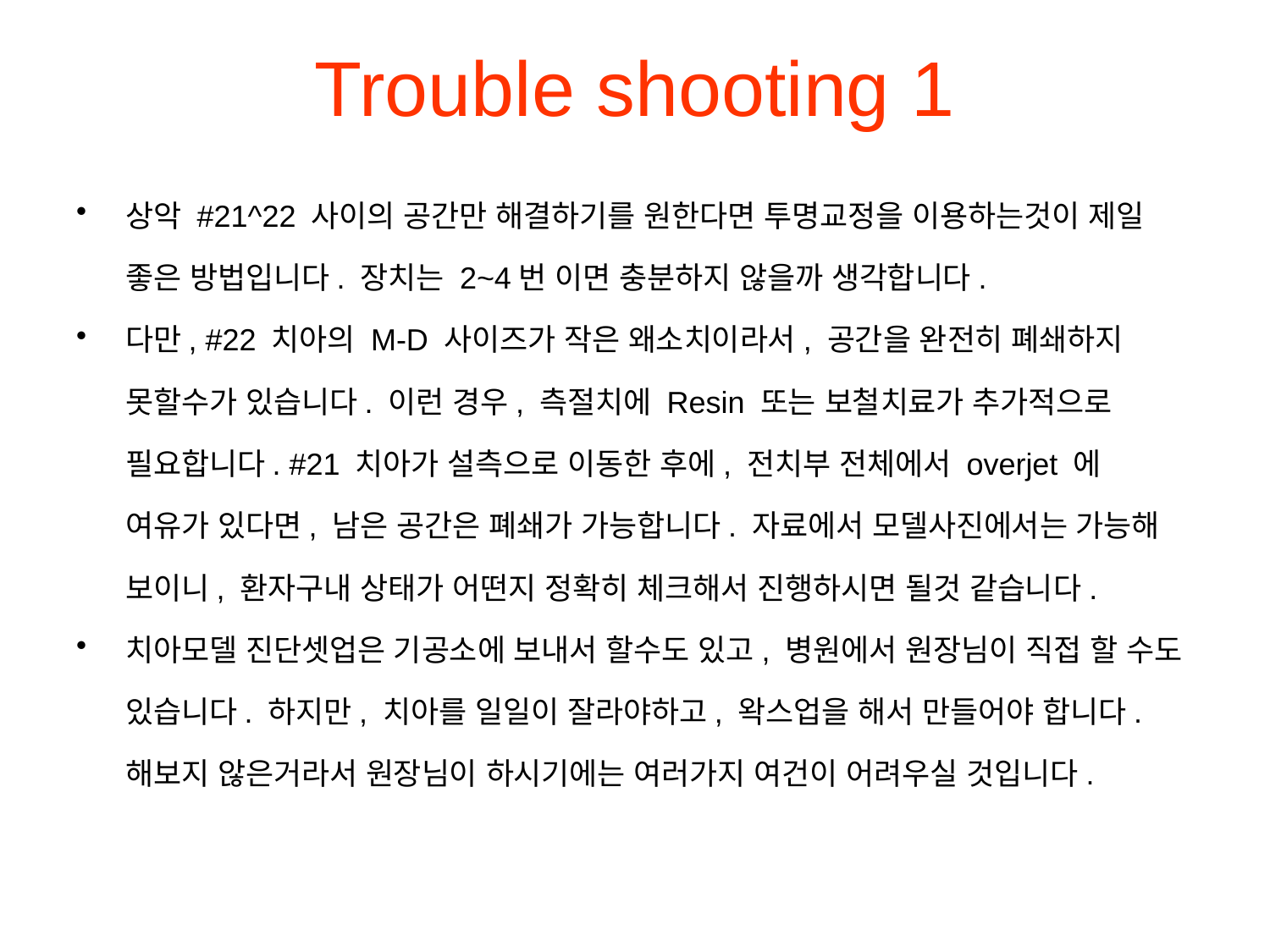

# Trouble shooting 1
상악 #21^22 사이의 공간만 해결하기를 원한다면 투명교정을 이용하는것이 제일 좋은 방법입니다. 장치는 2~4번 이면 충분하지 않을까 생각합니다.
다만, #22 치아의 M-D 사이즈가 작은 왜소치이라서, 공간을 완전히 폐쇄하지 못할수가 있습니다. 이런 경우, 측절치에 Resin 또는 보철치료가 추가적으로 필요합니다. #21 치아가 설측으로 이동한 후에, 전치부 전체에서 overjet 에 여유가 있다면, 남은 공간은 폐쇄가 가능합니다. 자료에서 모델사진에서는 가능해 보이니, 환자구내 상태가 어떤지 정확히 체크해서 진행하시면 될것 같습니다.
치아모델 진단셋업은 기공소에 보내서 할수도 있고, 병원에서 원장님이 직접 할 수도 있습니다. 하지만, 치아를 일일이 잘라야하고, 왁스업을 해서 만들어야 합니다. 해보지 않은거라서 원장님이 하시기에는 여러가지 여건이 어려우실 것입니다.